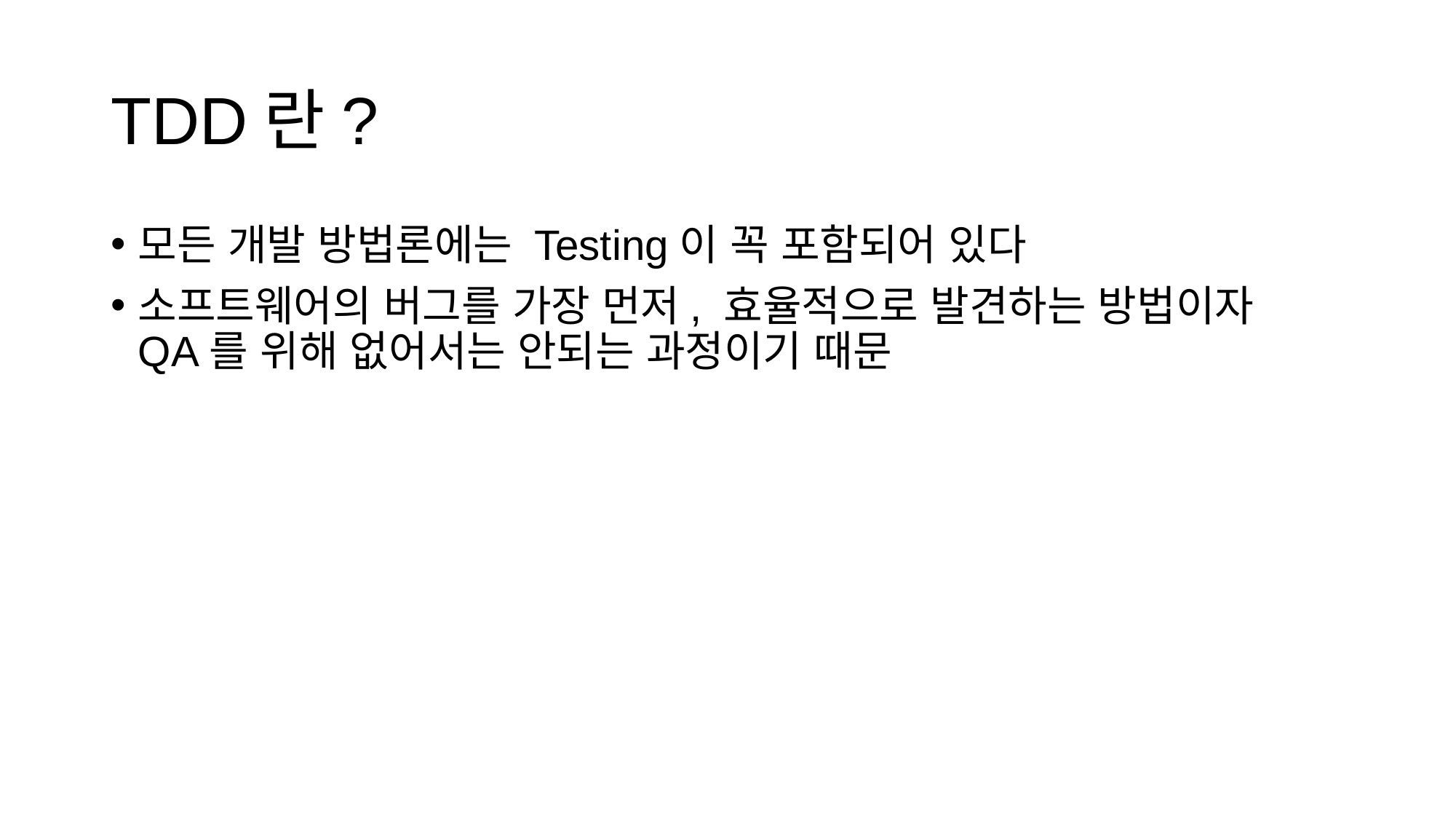

# TDD란?
모든 개발 방법론에는 Testing이 꼭 포함되어 있다
소프트웨어의 버그를 가장 먼저, 효율적으로 발견하는 방법이자
QA를 위해 없어서는 안되는 과정이기 때문